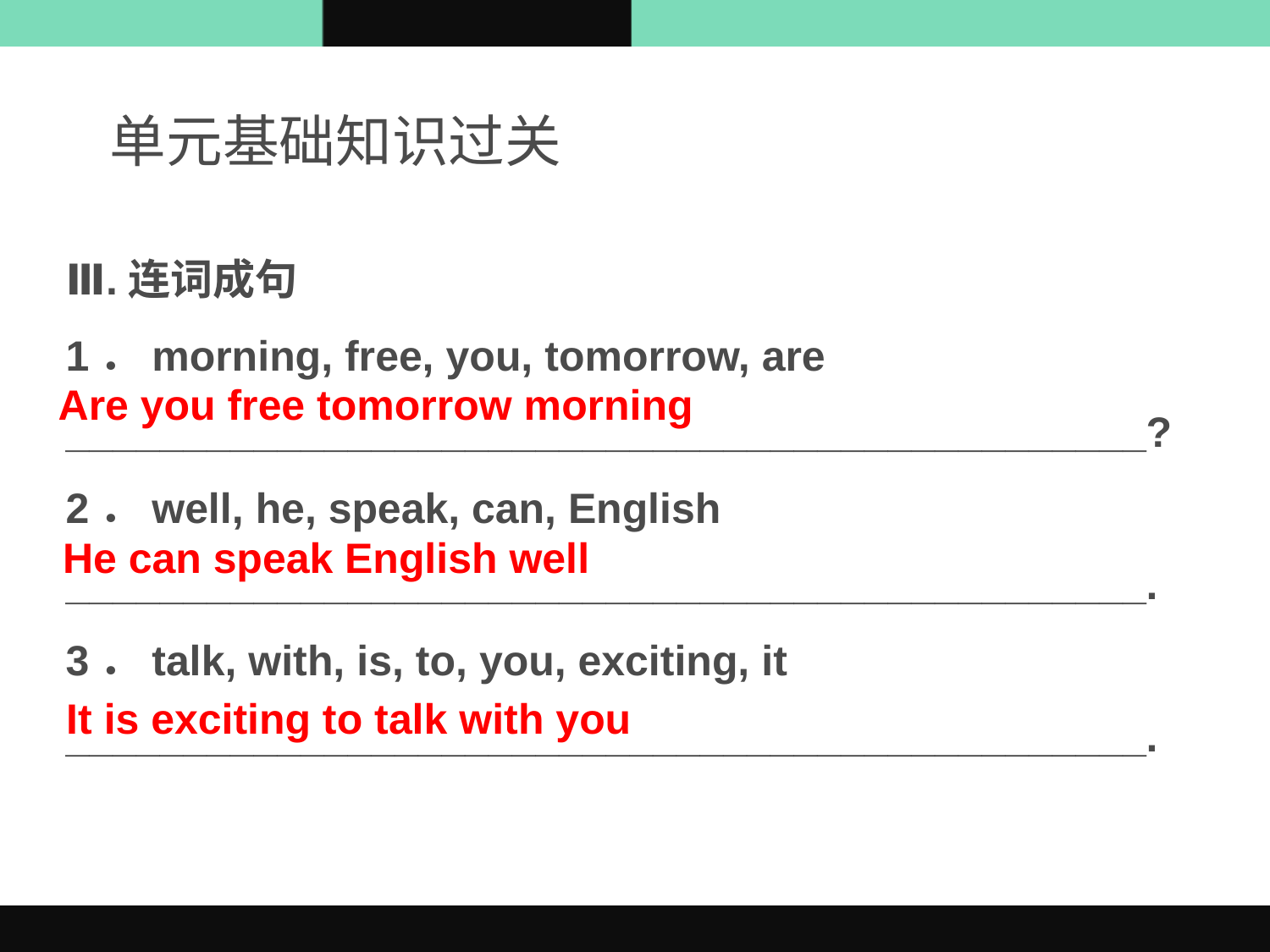

单元基础知识过关
Ⅲ.连词成句
1．morning, free, you, tomorrow, are
______________________________________________?
2．well, he, speak, can, English
______________________________________________.
3．talk, with, is, to, you, exciting, it
______________________________________________.
Are you free tomorrow morning
He can speak English well
It is exciting to talk with you